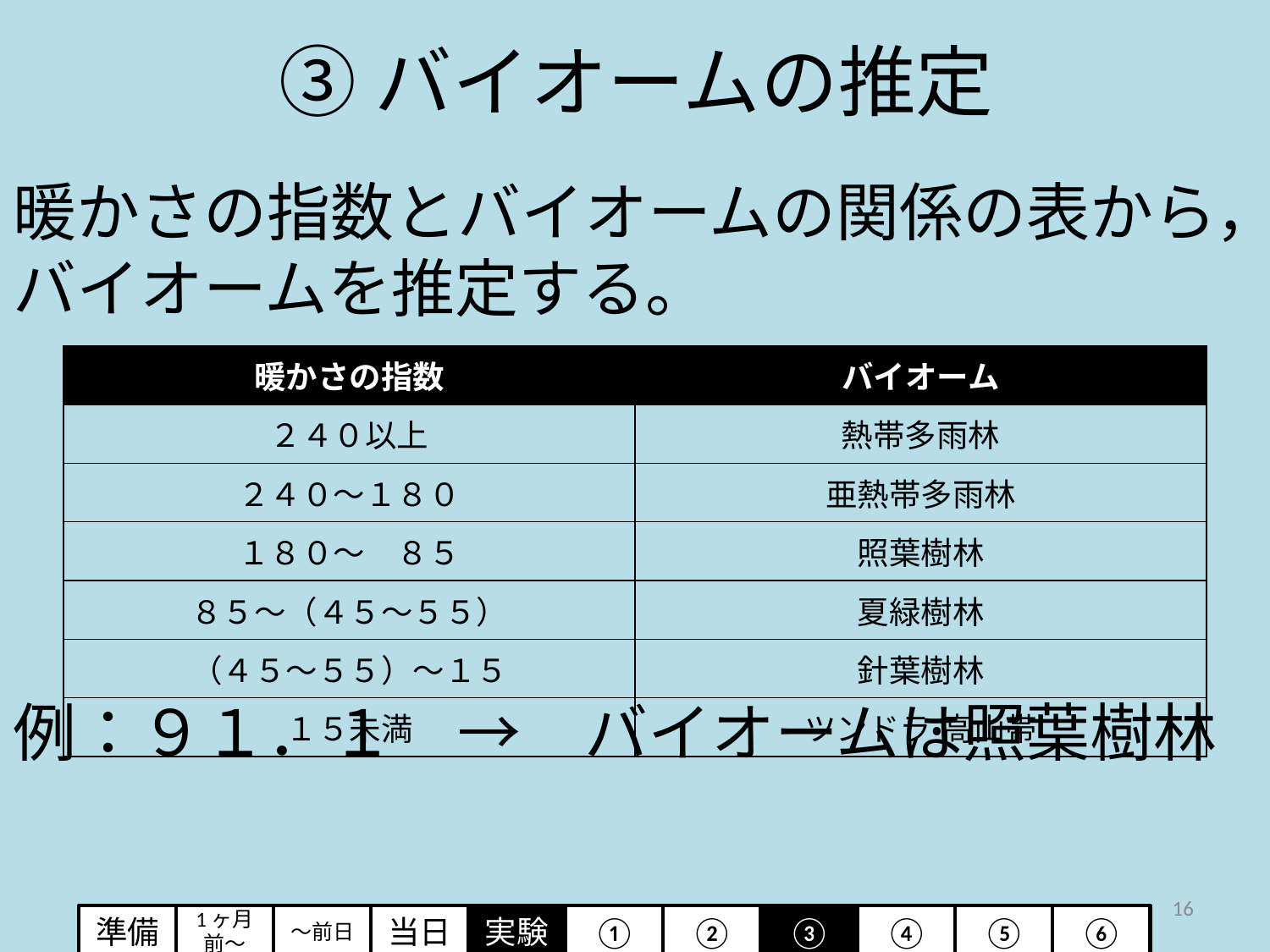

# ③バイオームの推定
暖かさの指数とバイオームの関係の表から，バイオームを推定する。

例：９１．１　→　バイオームは照葉樹林
| 暖かさの指数 | バイオーム |
| --- | --- |
| ２４０以上 | 熱帯多雨林 |
| ２４０～１８０ | 亜熱帯多雨林 |
| １８０～　８５ | 照葉樹林 |
| ８５～（４５～５５） | 夏緑樹林 |
| （４５～５５）～１５ | 針葉樹林 |
| １５未満 | ツンドラ・高山帯 |
16
準備
1ヶ月
前～
～前日
実験
①
②
③
当日
④
⑤
⑥